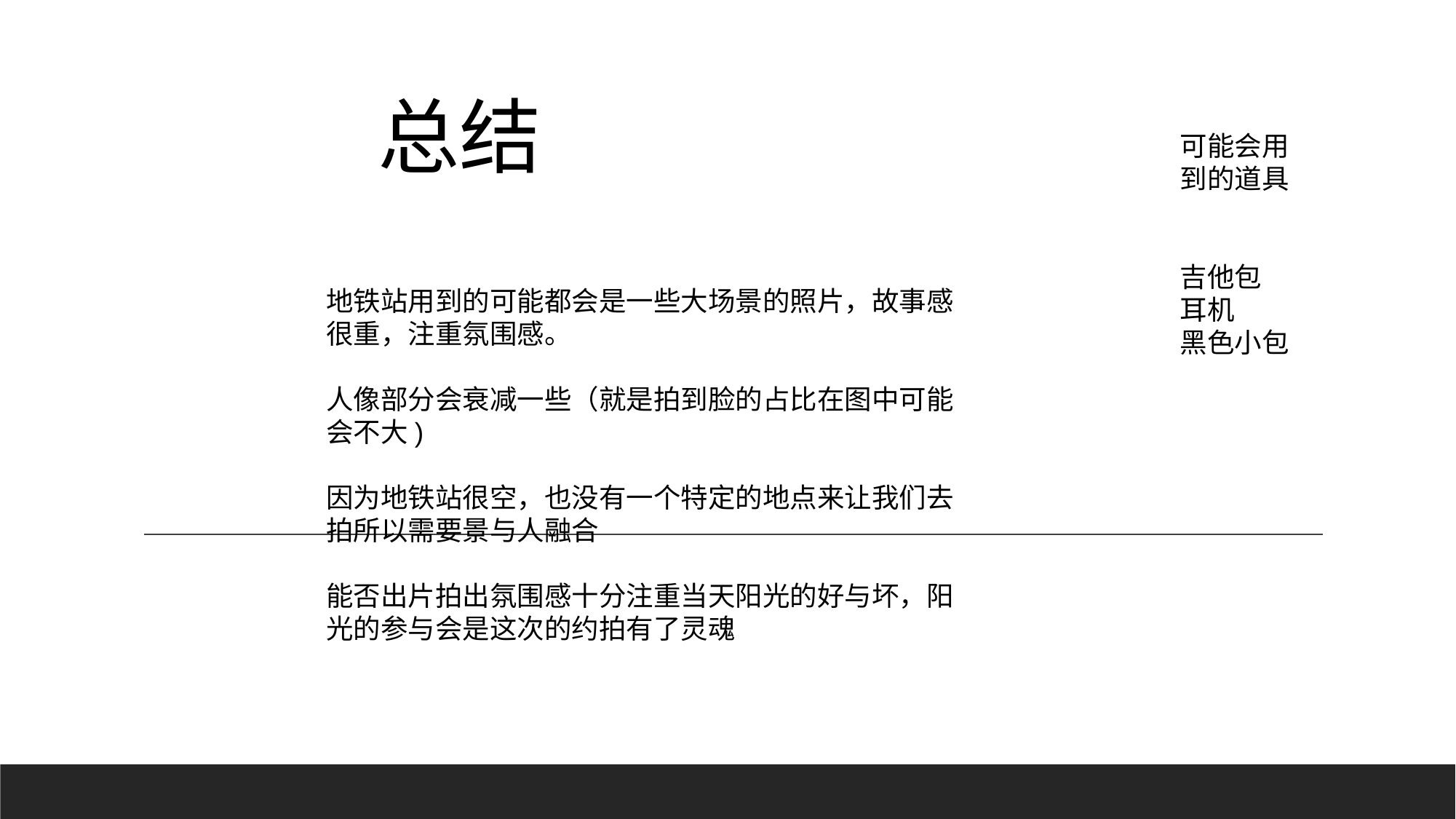

总结
可能会用到的道具

吉他包
耳机
黑色小包
地铁站用到的可能都会是一些大场景的照片，故事感很重，注重氛围感。

人像部分会衰减一些（就是拍到脸的占比在图中可能会不大)

因为地铁站很空，也没有一个特定的地点来让我们去拍所以需要景与人融合

能否出片拍出氛围感十分注重当天阳光的好与坏，阳光的参与会是这次的约拍有了灵魂